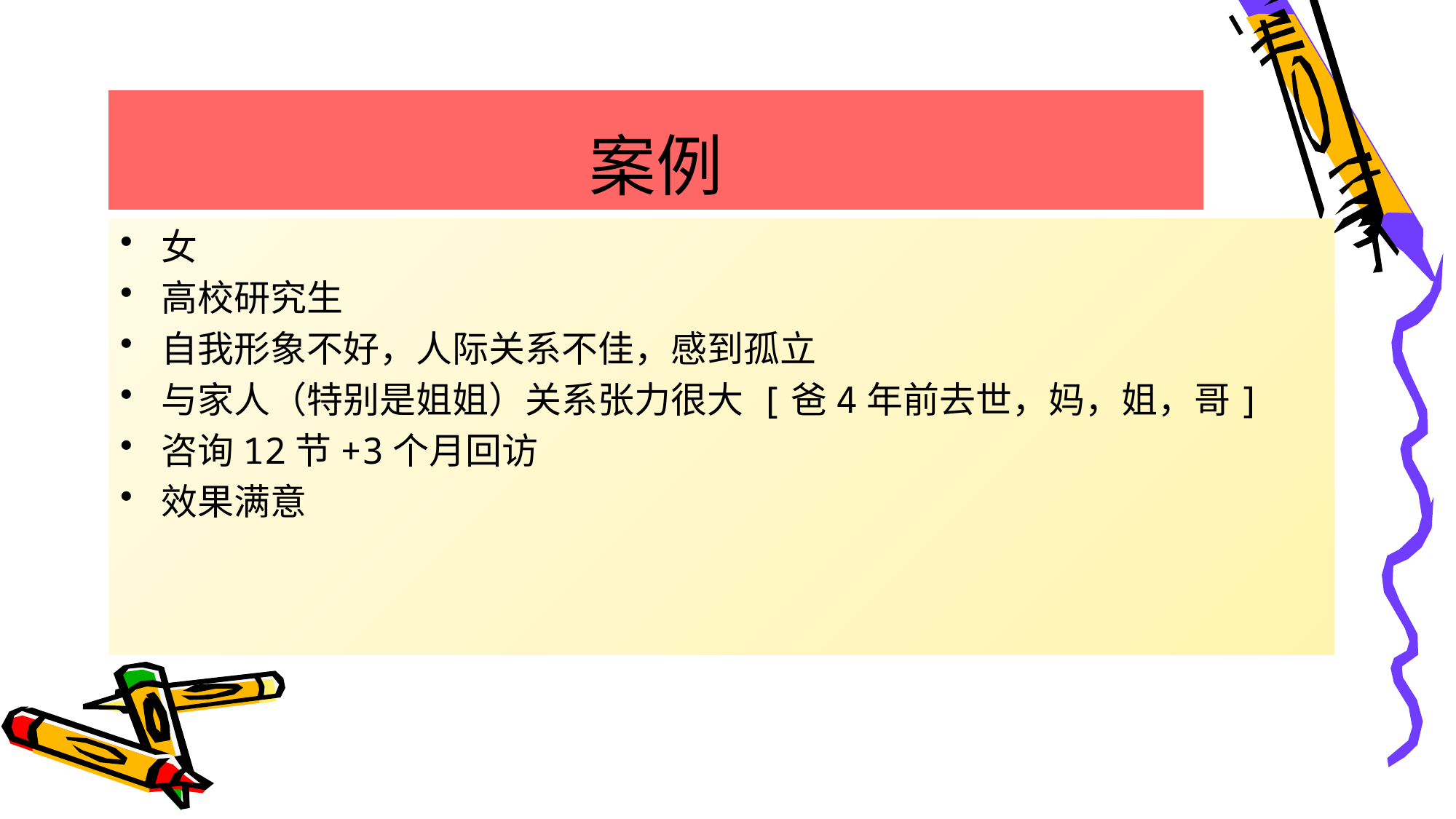

# 案例
女
高校研究生
自我形象不好，人际关系不佳，感到孤立
与家人（特别是姐姐）关系张力很大 [爸4年前去世，妈，姐，哥]
咨询12节+3个月回访
效果满意